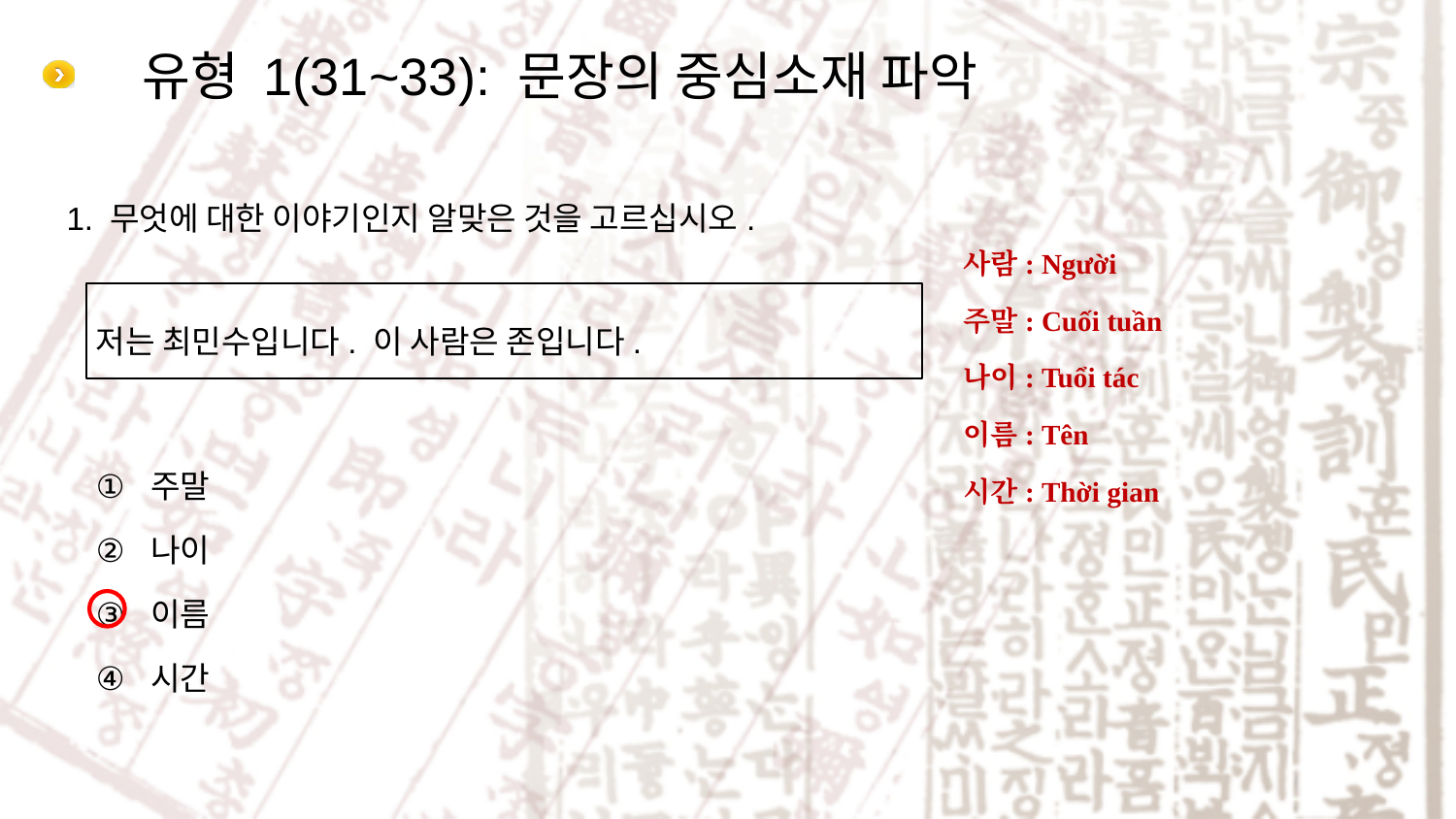

# 유형 1(31~33): 문장의 중심소재 파악

사람: Người
주말: Cuối tuần
나이: Tuổi tác
이름: Tên
시간: Thời gian
1. 무엇에 대한 이야기인지 알맞은 것을 고르십시오.
저는 최민수입니다. 이 사람은 존입니다.
주말
나이
이름
시간